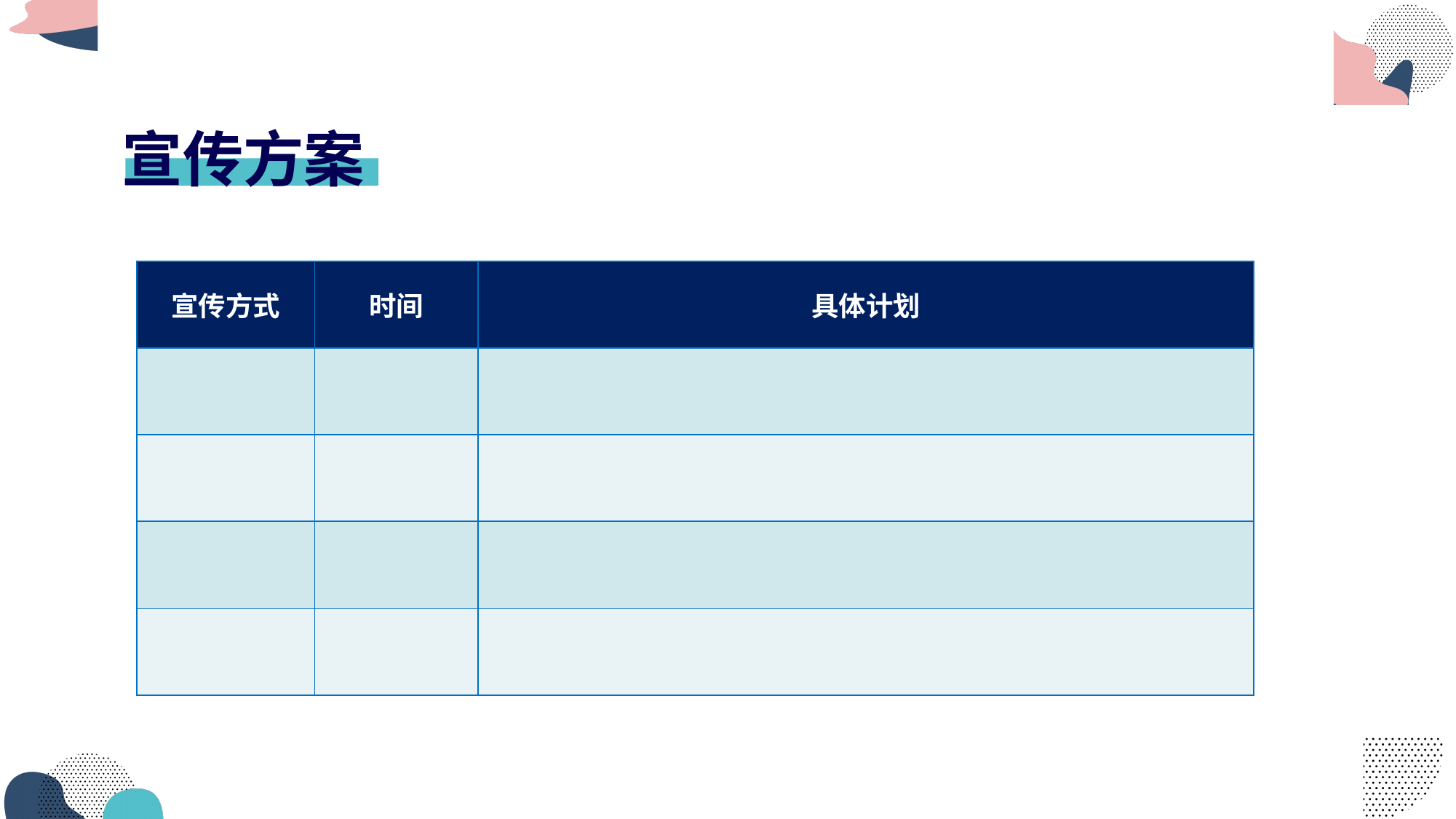

宣传方案

| 宣传方式 | 时间 | 具体计划 |
| --- | --- | --- |
|  |  |  |
|  |  |  |
|  |  |  |
|  |  |  |